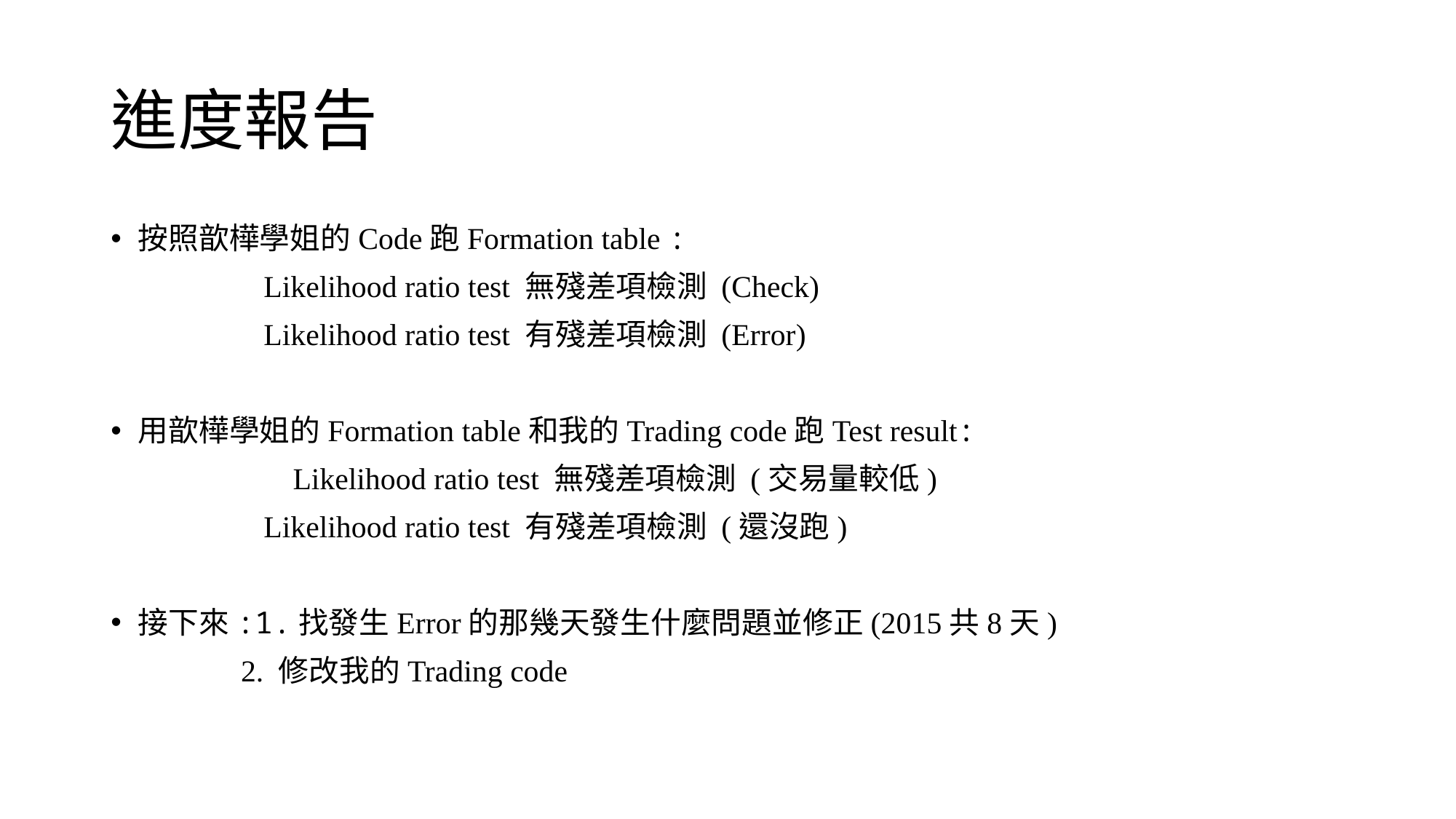

# 進度報告
按照歆樺學姐的Code跑Formation table :
                    Likelihood ratio test 無殘差項檢測 (Check)
                    Likelihood ratio test 有殘差項檢測 (Error)

用歆樺學姐的Formation table和我的Trading code跑Test result:
          Likelihood ratio test 無殘差項檢測 (交易量較低)
                    Likelihood ratio test 有殘差項檢測 (還沒跑)

接下來:1.找發生Error的那幾天發生什麼問題並修正(2015共8天)
                 2. 修改我的Trading code